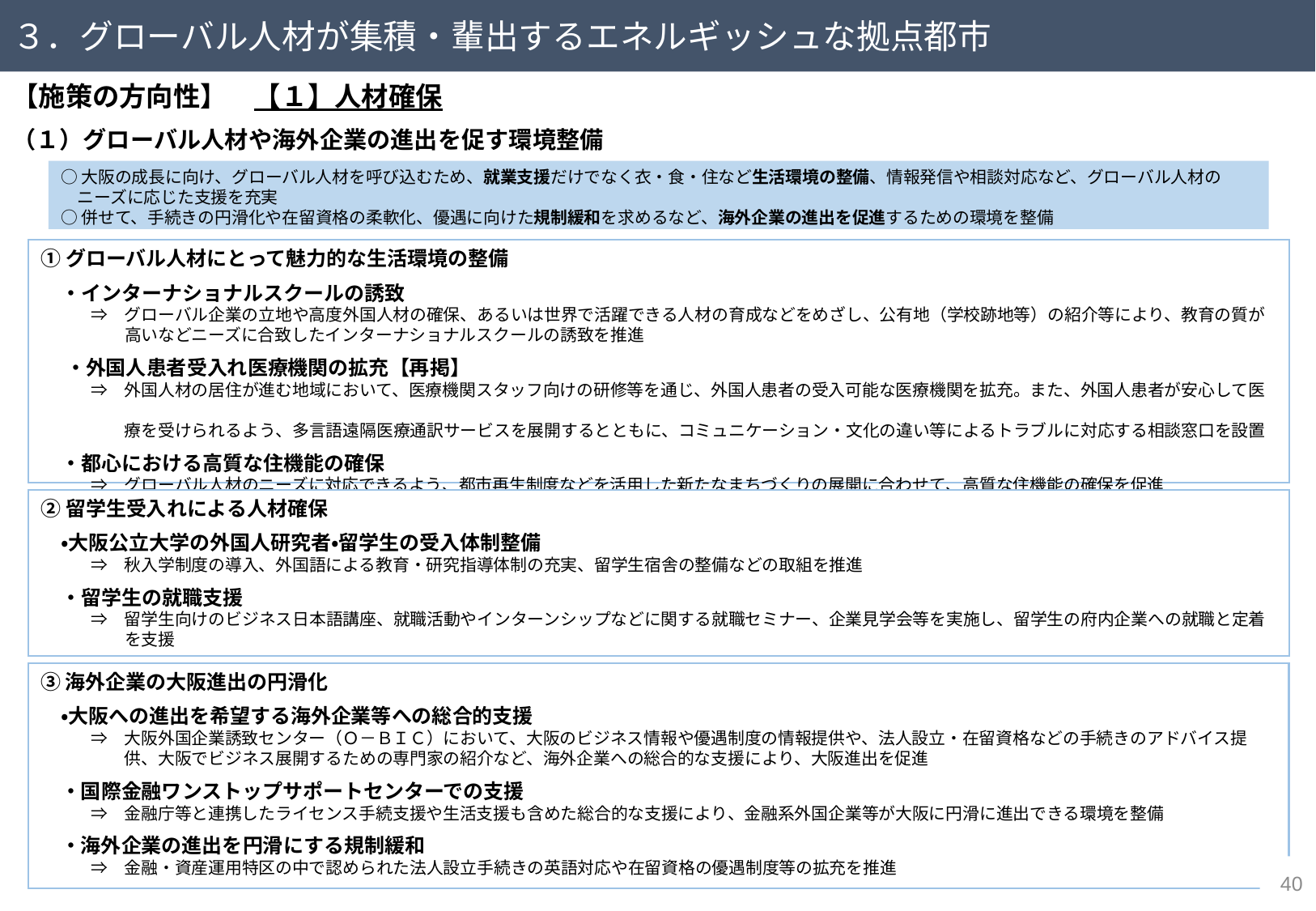

３．グローバル人材が集積・輩出するエネルギッシュな拠点都市
【施策の方向性】　【１】人材確保
（１）グローバル人材や海外企業の進出を促す環境整備
○大阪の成長に向け、グローバル人材を呼び込むため、就業支援だけでなく衣・食・住など生活環境の整備、情報発信や相談対応など、グローバル人材の
　ニーズに応じた支援を充実
○併せて、手続きの円滑化や在留資格の柔軟化、優遇に向けた規制緩和を求めるなど、海外企業の進出を促進するための環境を整備
①グローバル人材にとって魅力的な生活環境の整備
　・インターナショナルスクールの誘致
　　　⇒　グローバル企業の立地や高度外国人材の確保、あるいは世界で活躍できる人材の育成などをめざし、公有地（学校跡地等）の紹介等により、教育の質が
　　　　　高いなどニーズに合致したインターナショナルスクールの誘致を推進
　 ・外国人患者受入れ医療機関の拡充【再掲】
　　　⇒　外国人材の居住が進む地域において、医療機関スタッフ向けの研修等を通じ、外国人患者の受入可能な医療機関を拡充。また、外国人患者が安心して医
　　　　　療を受けられるよう、多言語遠隔医療通訳サービスを展開するとともに、コミュニケーション・文化の違い等によるトラブルに対応する相談窓口を設置
　・都心における高質な住機能の確保
　　　⇒　グローバル人材のニーズに対応できるよう、都市再生制度などを活用した新たなまちづくりの展開に合わせて、高質な住機能の確保を促進
②留学生受入れによる人材確保
　・大阪公立大学の外国人研究者・留学生の受入体制整備
　　　⇒　秋入学制度の導入、外国語による教育・研究指導体制の充実、留学生宿舎の整備などの取組を推進
　・留学生の就職支援
　　　⇒　留学生向けのビジネス日本語講座、就職活動やインターンシップなどに関する就職セミナー、企業見学会等を実施し、留学生の府内企業への就職と定着
　　　　　を支援

③海外企業の大阪進出の円滑化
　・大阪への進出を希望する海外企業等への総合的支援
　　　⇒　大阪外国企業誘致センター（Ｏ－ＢＩＣ）において、大阪のビジネス情報や優遇制度の情報提供や、法人設立・在留資格などの手続きのアドバイス提
　　　　　供、大阪でビジネス展開するための専門家の紹介など、海外企業への総合的な支援により、大阪進出を促進
　・国際金融ワンストップサポートセンターでの支援
　　　⇒　金融庁等と連携したライセンス手続支援や生活支援も含めた総合的な支援により、金融系外国企業等が大阪に円滑に進出できる環境を整備
　・海外企業の進出を円滑にする規制緩和
　　　⇒　金融・資産運用特区の中で認められた法人設立手続きの英語対応や在留資格の優遇制度等の拡充を推進

40